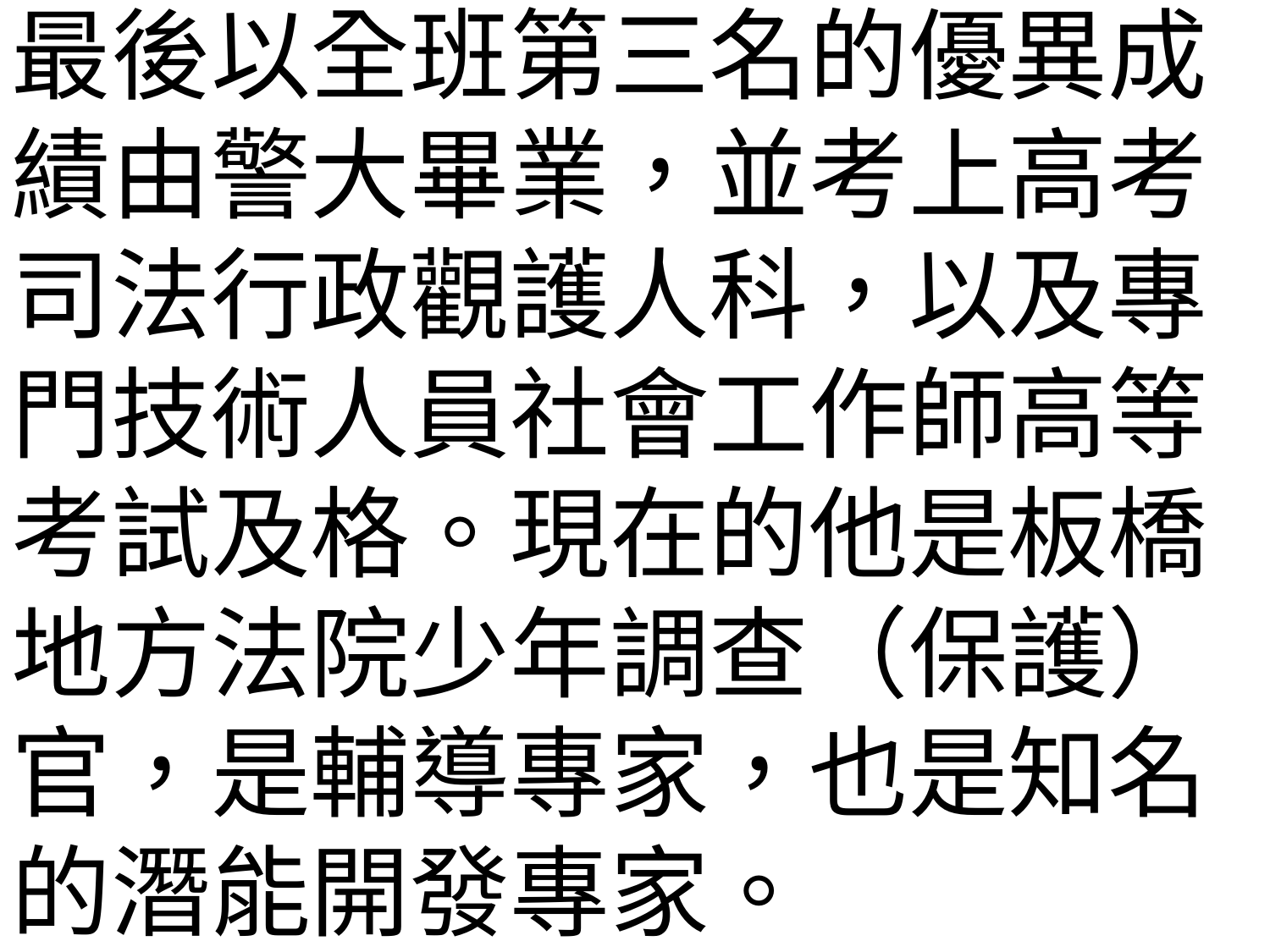

最後以全班第三名的優異成績由警大畢業，並考上高考司法行政觀護人科，以及專門技術人員社會工作師高等考試及格。現在的他是板橋地方法院少年調查（保護）官，是輔導專家，也是知名的潛能開發專家。